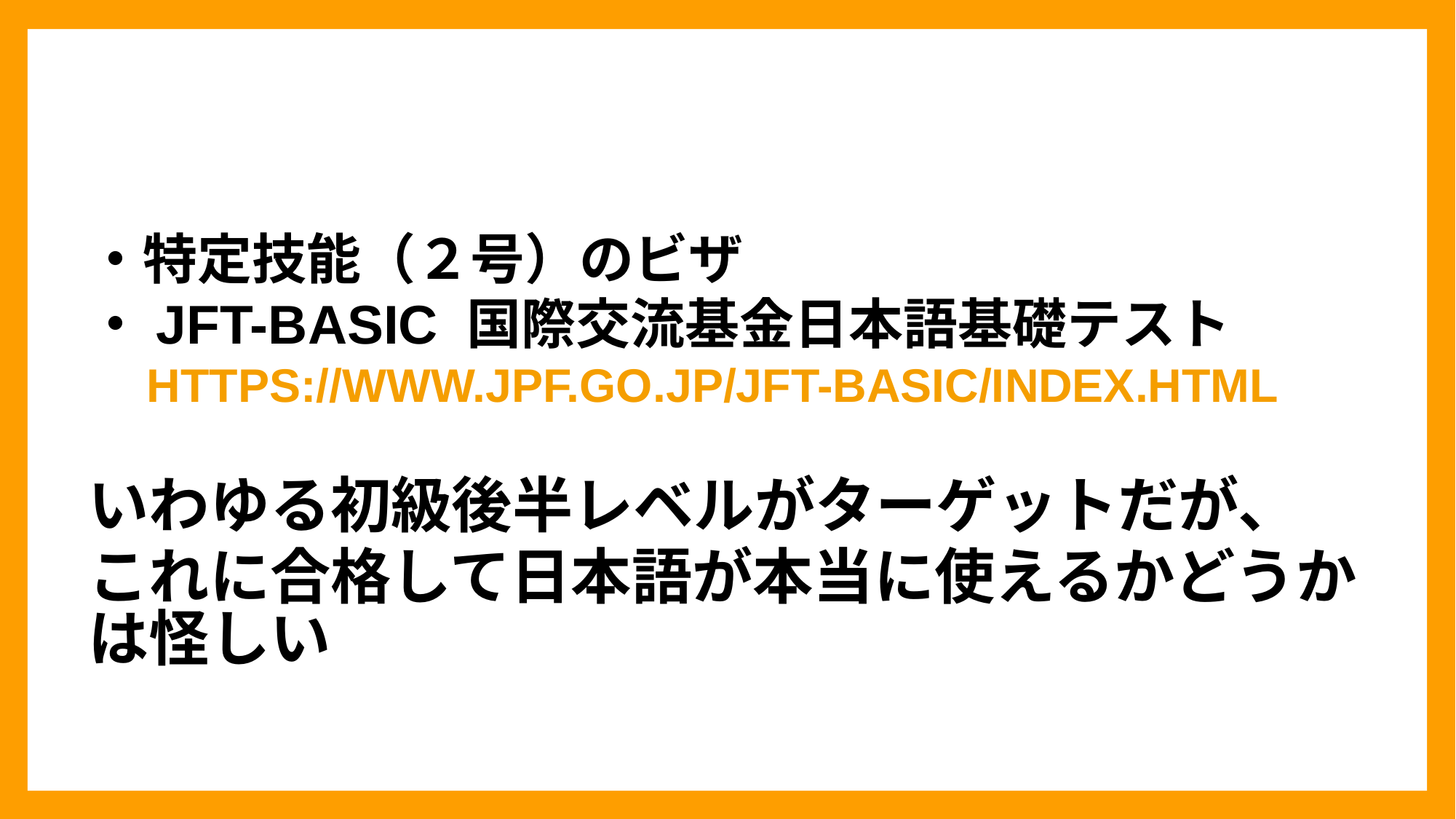

・特定技能（２号）のビザ
・JFT-Basic 国際交流基金日本語基礎テスト
　https://www.jpf.go.jp/jft-basic/index.html

いわゆる初級後半レベルがターゲットだが、
これに合格して日本語が本当に使えるかどうかは怪しい